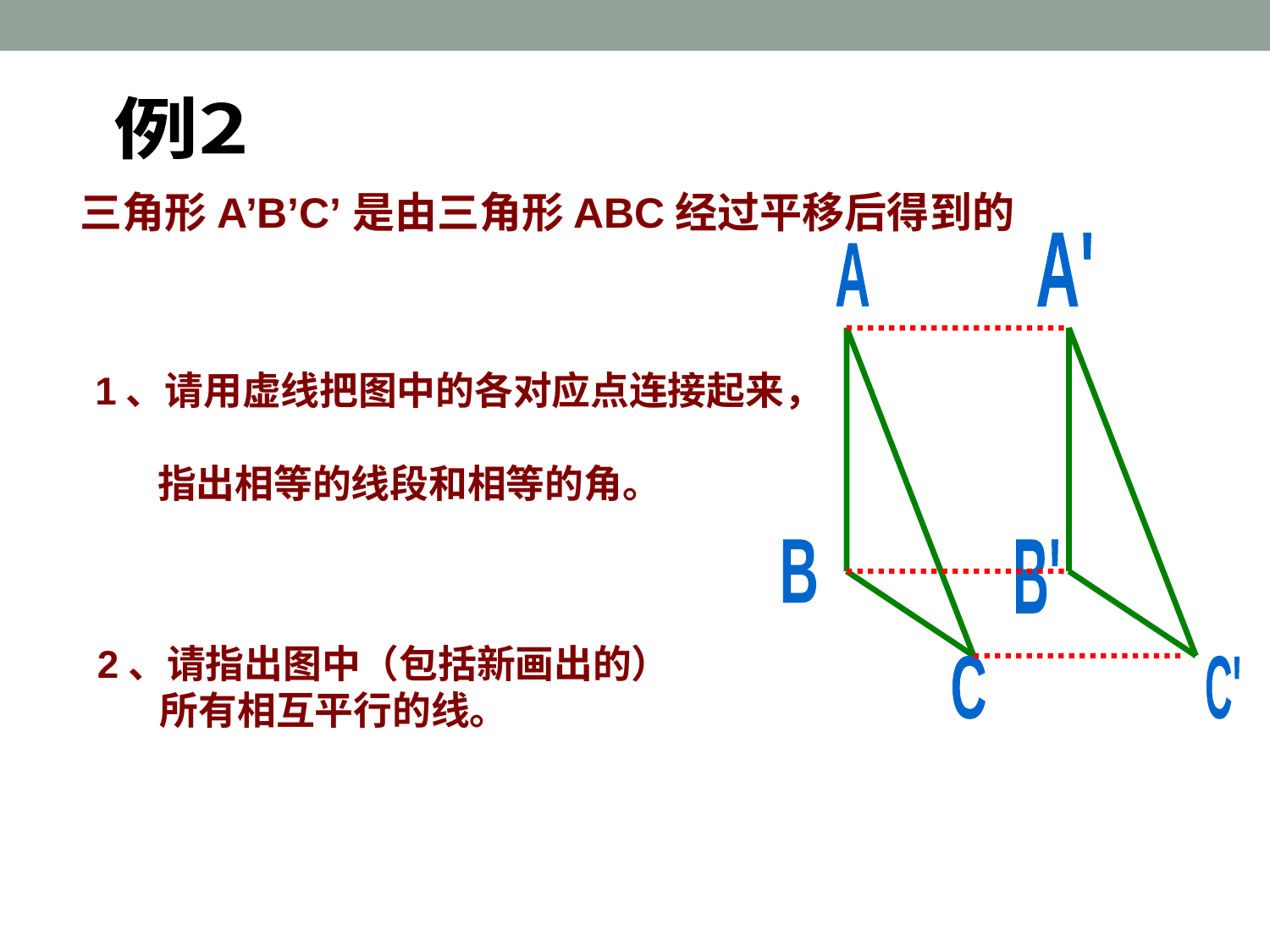

例2
三角形A’B’C’是由三角形ABC经过平移后得到的
A'

B'
C'
A

B
C

1、请用虚线把图中的各对应点连接起来，

      指出相等的线段和相等的角。

2、请指出图中（包括新画出的）
      所有相互平行的线。